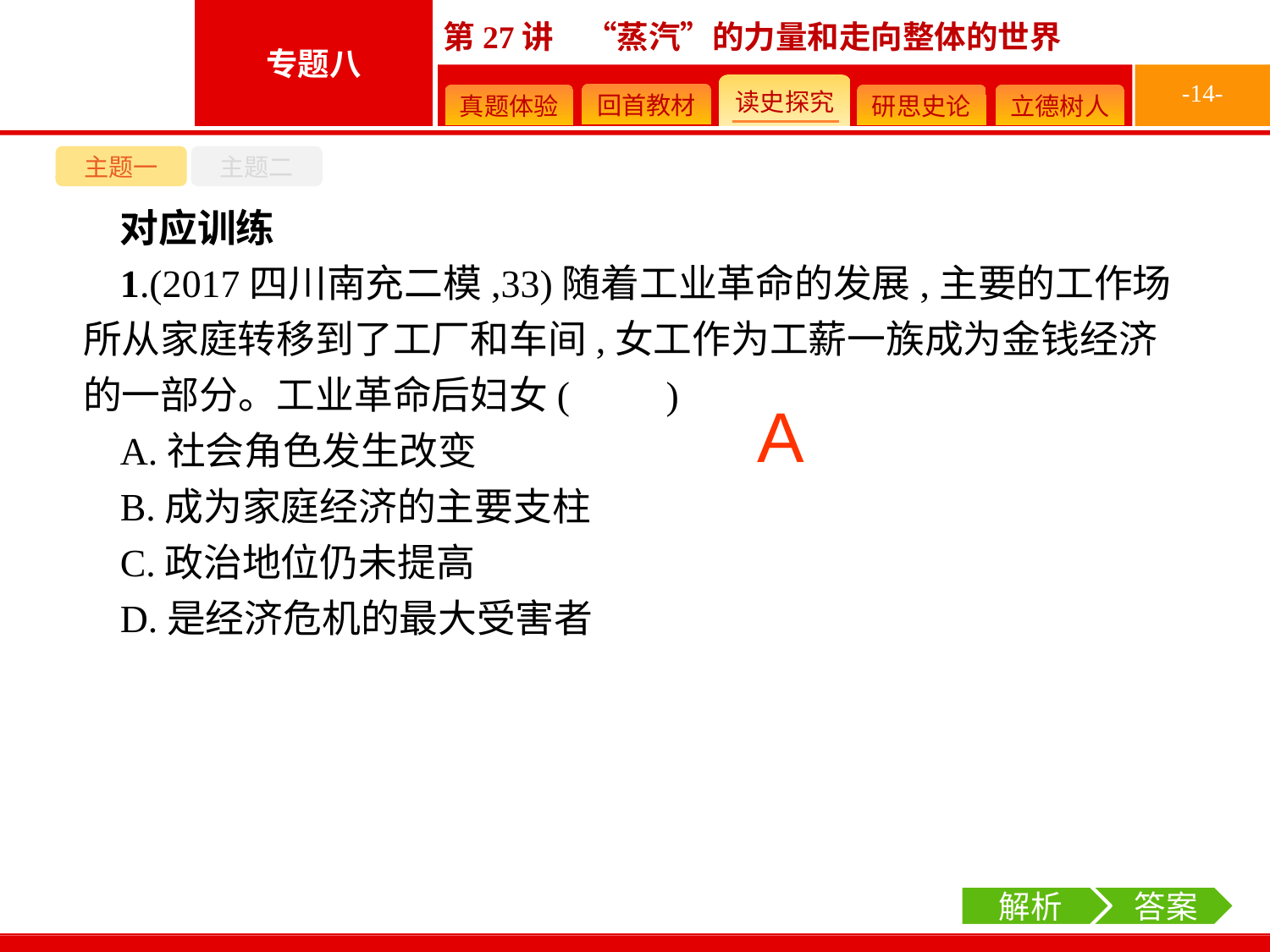

-14-
主题一
主题二
对应训练
1.(2017四川南充二模,33)随着工业革命的发展,主要的工作场所从家庭转移到了工厂和车间,女工作为工薪一族成为金钱经济的一部分。工业革命后妇女(　　)
A.社会角色发生改变
B.成为家庭经济的主要支柱
C.政治地位仍未提高
D.是经济危机的最大受害者
A
解析
  答案